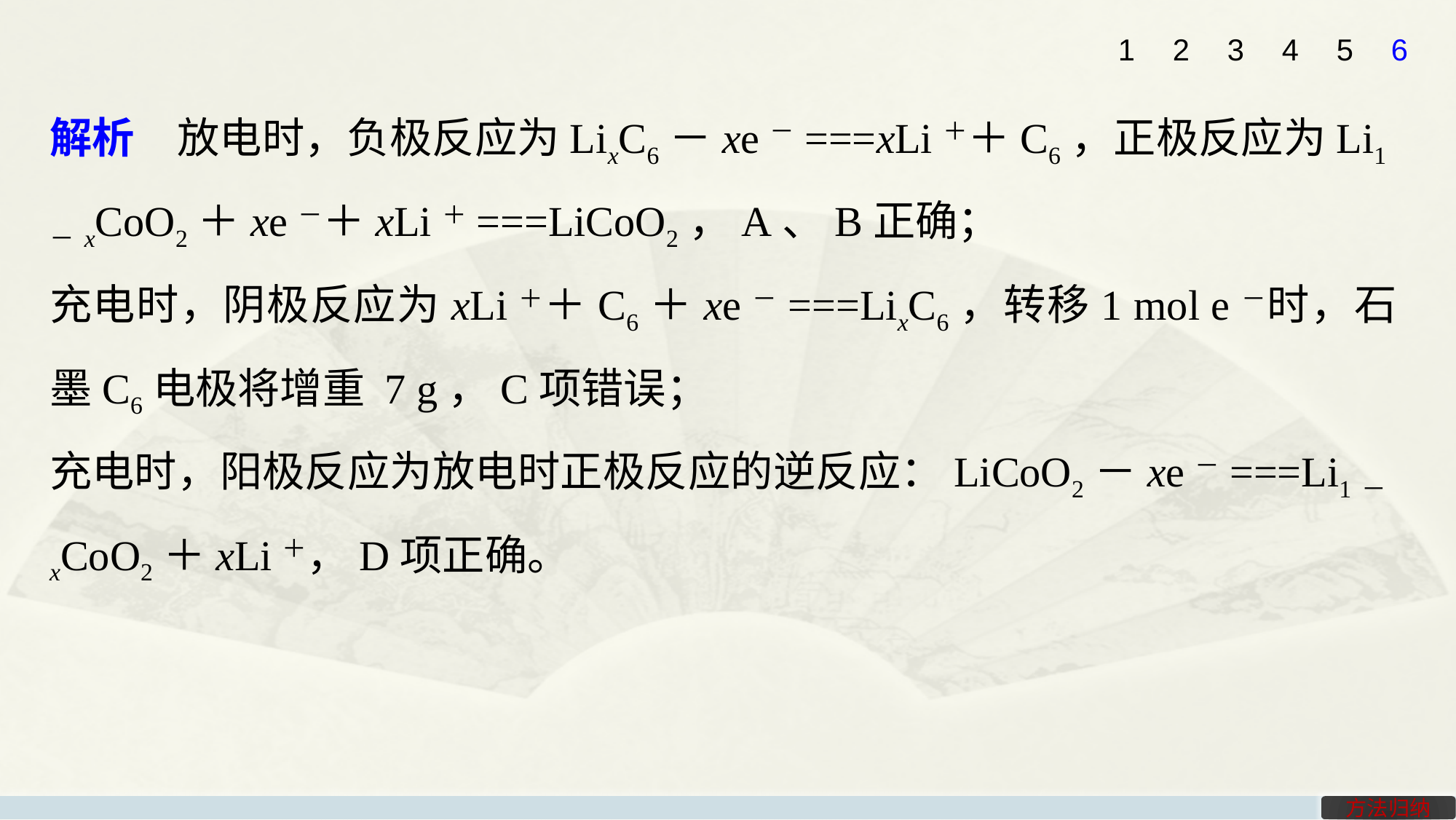

1
2
3
4
5
6
解析　放电时，负极反应为LixC6－xe－===xLi＋＋C6，正极反应为Li1－xCoO2＋xe－＋xLi＋===LiCoO2，A、B正确；
充电时，阴极反应为xLi＋＋C6＋xe－===LixC6，转移1 mol e－时，石墨C6电极将增重 7 g，C项错误；
充电时，阳极反应为放电时正极反应的逆反应：LiCoO2－xe－===Li1－xCoO2＋xLi＋，D项正确。

方法归纳